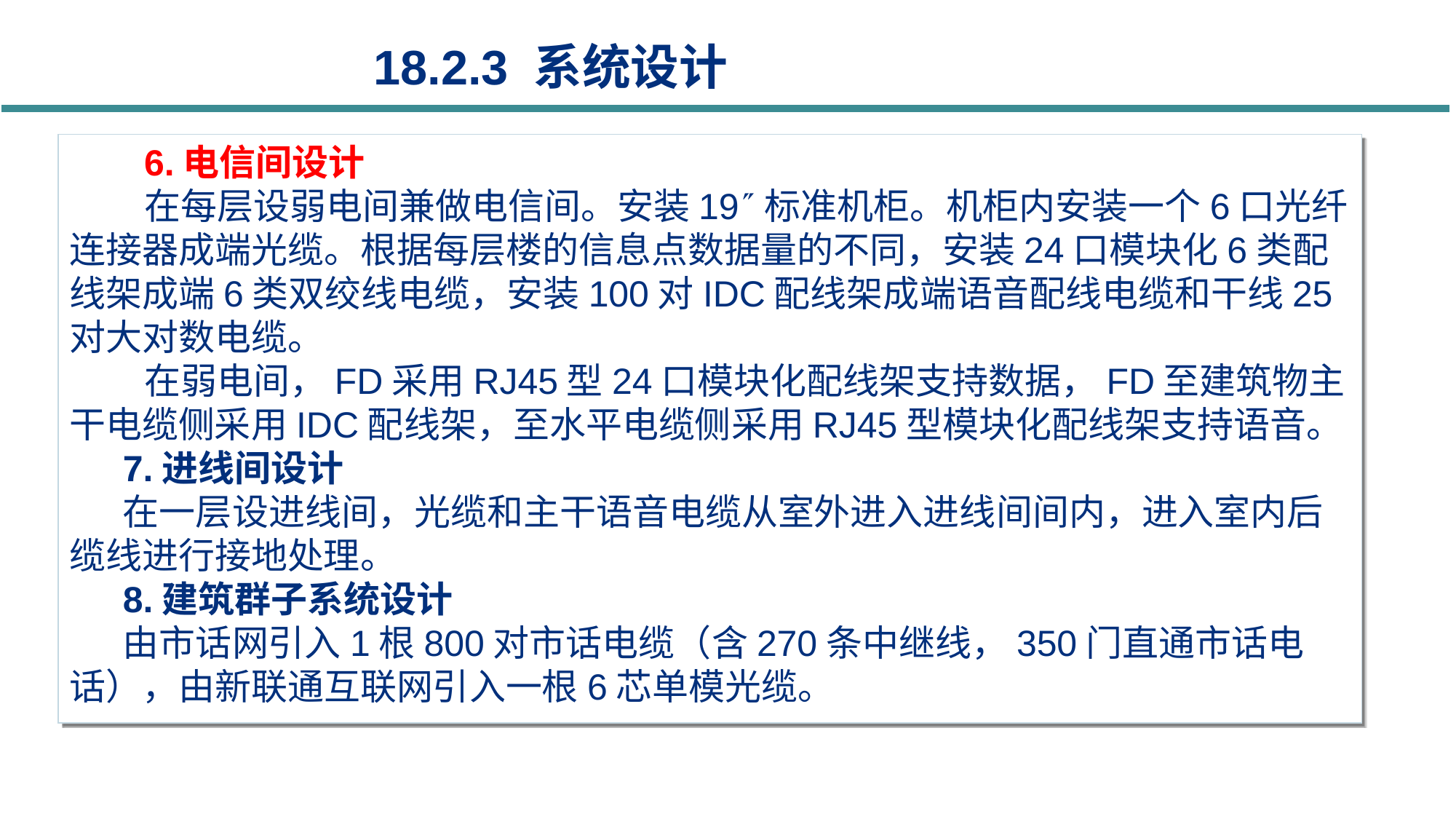

18.2.3 系统设计
6.电信间设计
在每层设弱电间兼做电信间。安装19″标准机柜。机柜内安装一个6口光纤连接器成端光缆。根据每层楼的信息点数据量的不同，安装24口模块化6类配线架成端6类双绞线电缆，安装100对IDC配线架成端语音配线电缆和干线25对大对数电缆。
在弱电间，FD采用RJ45型24口模块化配线架支持数据，FD至建筑物主干电缆侧采用IDC配线架，至水平电缆侧采用RJ45型模块化配线架支持语音。
7.进线间设计
在一层设进线间，光缆和主干语音电缆从室外进入进线间间内，进入室内后缆线进行接地处理。
8.建筑群子系统设计
由市话网引入1根800对市话电缆（含270条中继线，350门直通市话电话），由新联通互联网引入一根6芯单模光缆。